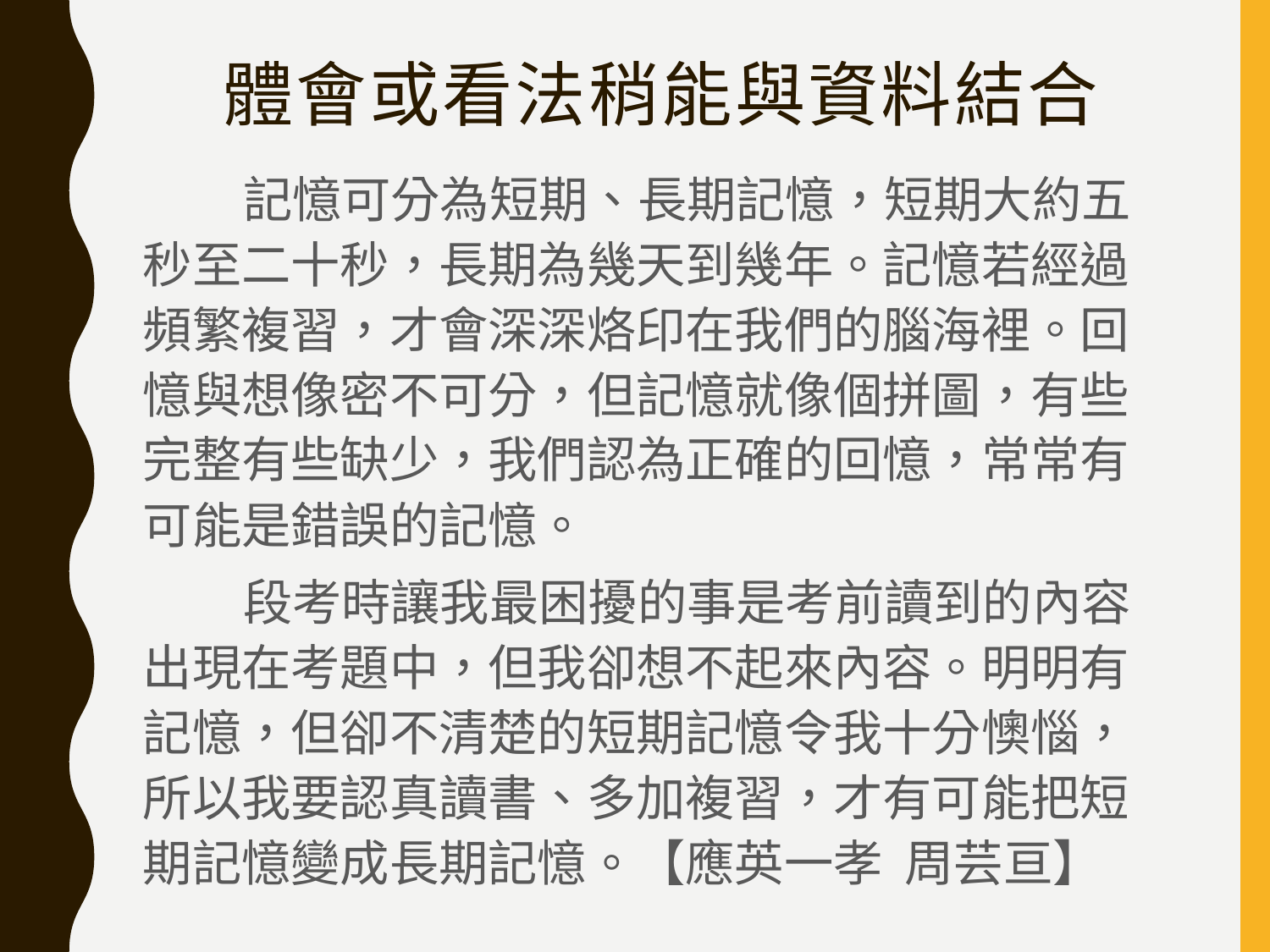

# 體會或看法稍能與資料結合
        記憶可分為短期、長期記憶，短期大約五秒至二十秒，長期為幾天到幾年。記憶若經過頻繁複習，才會深深烙印在我們的腦海裡。回憶與想像密不可分，但記憶就像個拼圖，有些完整有些缺少，我們認為正確的回憶，常常有可能是錯誤的記憶。
        段考時讓我最困擾的事是考前讀到的內容出現在考題中，但我卻想不起來內容。明明有記憶，但卻不清楚的短期記憶令我十分懊惱，所以我要認真讀書、多加複習，才有可能把短期記憶變成長期記憶。【應英一孝  周芸亘】